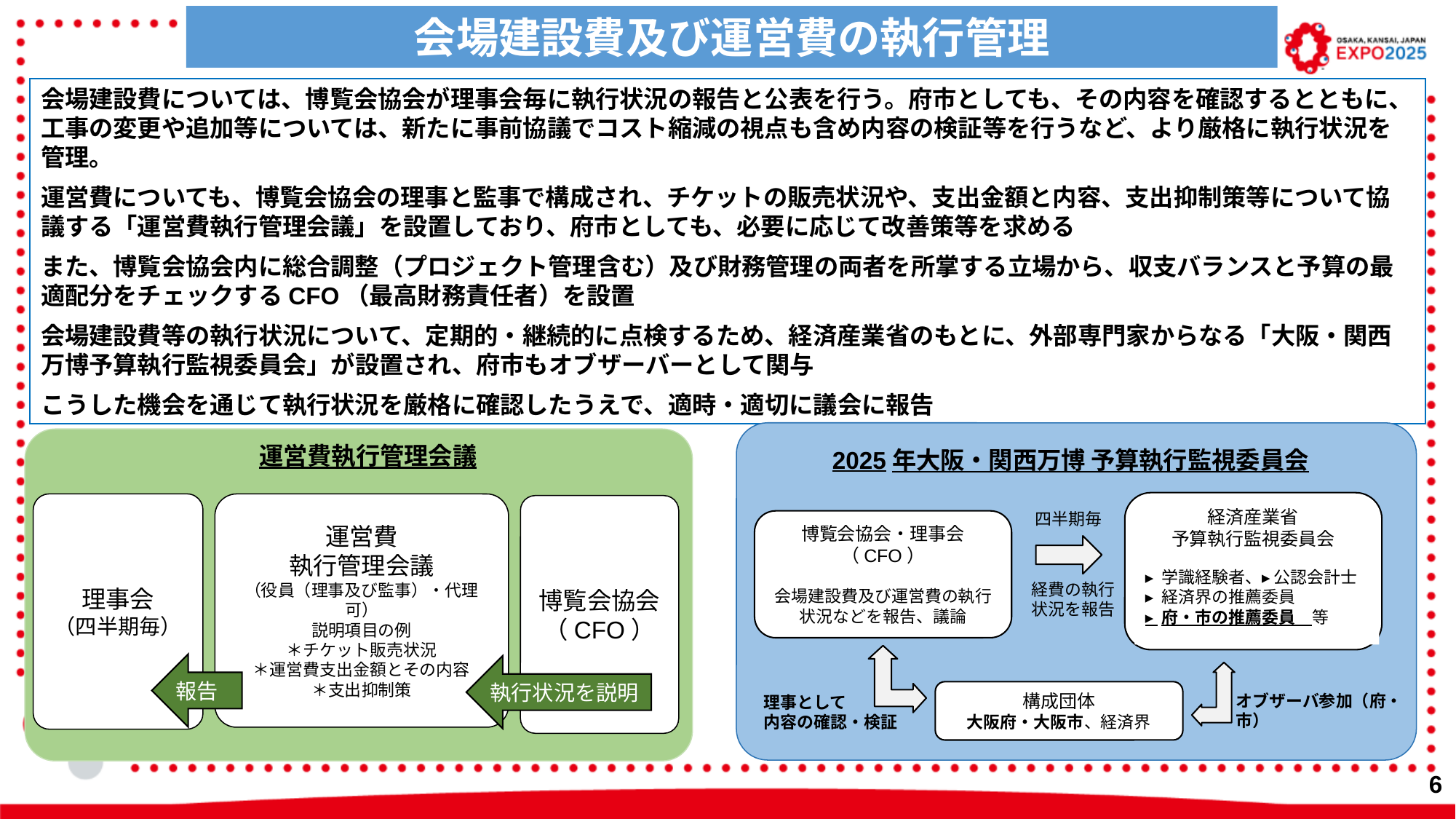

会場建設費及び運営費の執行管理
会場建設費については、博覧会協会が理事会毎に執行状況の報告と公表を行う。府市としても、その内容を確認するとともに、工事の変更や追加等については、新たに事前協議でコスト縮減の視点も含め内容の検証等を行うなど、より厳格に執行状況を管理。

運営費についても、博覧会協会の理事と監事で構成され、チケットの販売状況や、支出金額と内容、支出抑制策等について協議する「運営費執行管理会議」を設置しており、府市としても、必要に応じて改善策等を求める

また、博覧会協会内に総合調整（プロジェクト管理含む）及び財務管理の両者を所掌する立場から、収支バランスと予算の最適配分をチェックするCFO（最高財務責任者）を設置

会場建設費等の執行状況について、定期的・継続的に点検するため、経済産業省のもとに、外部専門家からなる「大阪・関西万博予算執行監視委員会」が設置され、府市もオブザーバーとして関与

こうした機会を通じて執行状況を厳格に確認したうえで、適時・適切に議会に報告

2025年大阪・関西万博 予算執行監視委員会
経済産業省
予算執行監視委員会

四半期毎
博覧会協会・理事会
（CFO）

会場建設費及び運営費の執行状況などを報告、議論

▸ 学識経験者、▸ 公認会計士
▸ 経済界の推薦委員
▸ 府・市の推薦委員　等
経費の執行
状況を報告
構成団体
大阪府・大阪市、経済界
オブザーバ参加（府・市）
理事として
内容の確認・検証

運営費執行管理会議
運営費
執行管理会議
（役員（理事及び監事）・代理可）
説明項目の例
＊チケット販売状況
＊運営費支出金額とその内容
＊支出抑制策
理事会
（四半期毎）
博覧会協会
（CFO）
報告
執行状況を説明

6